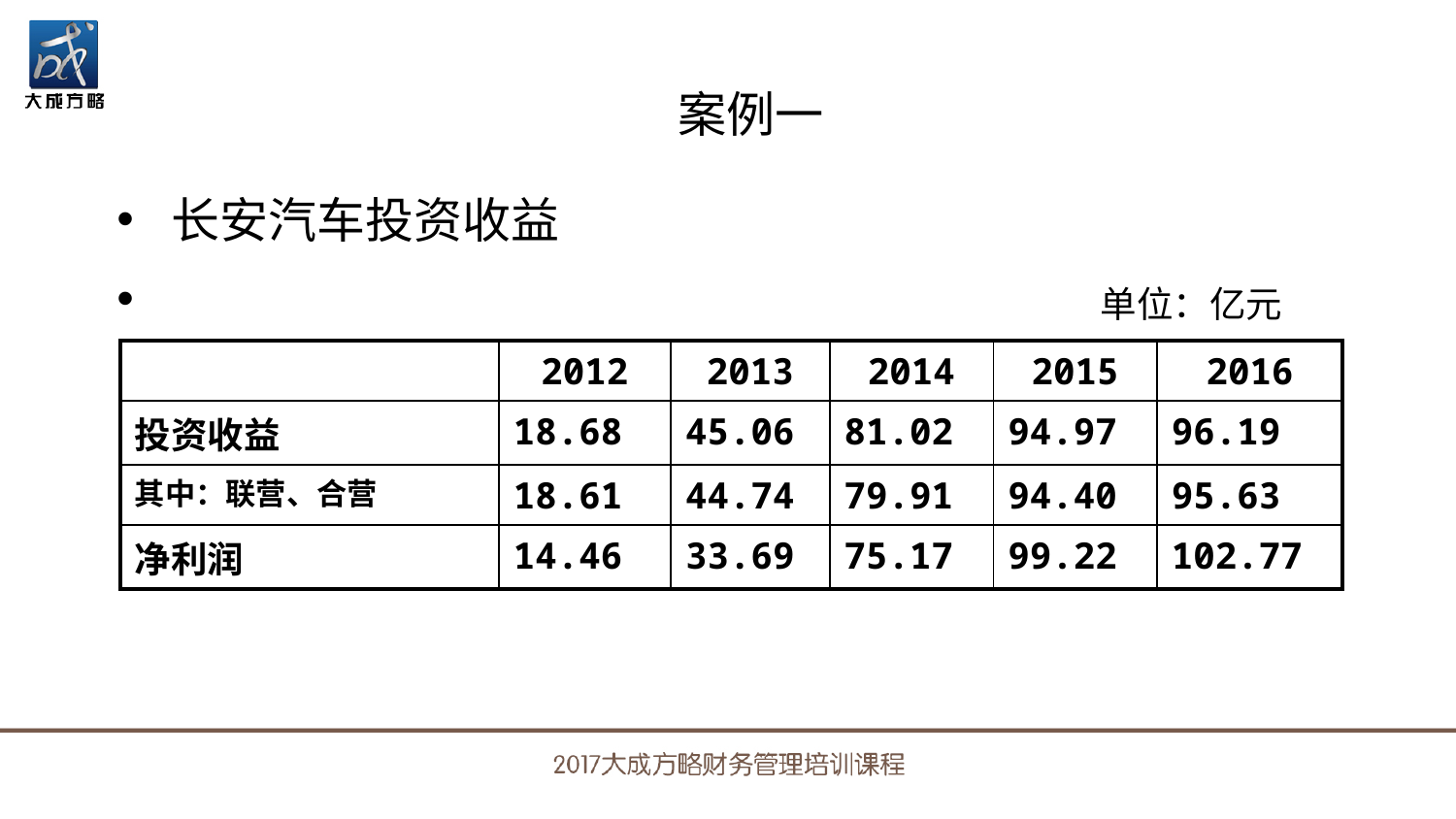

# 案例一
长安汽车投资收益
                                                                                    单位：亿元
|  | 2012 | 2013 | 2014 | 2015 | 2016 |
| --- | --- | --- | --- | --- | --- |
| 投资收益 | 18.68 | 45.06 | 81.02 | 94.97 | 96.19 |
| 其中：联营、合营 | 18.61 | 44.74 | 79.91 | 94.40 | 95.63 |
| 净利润 | 14.46 | 33.69 | 75.17 | 99.22 | 102.77 |